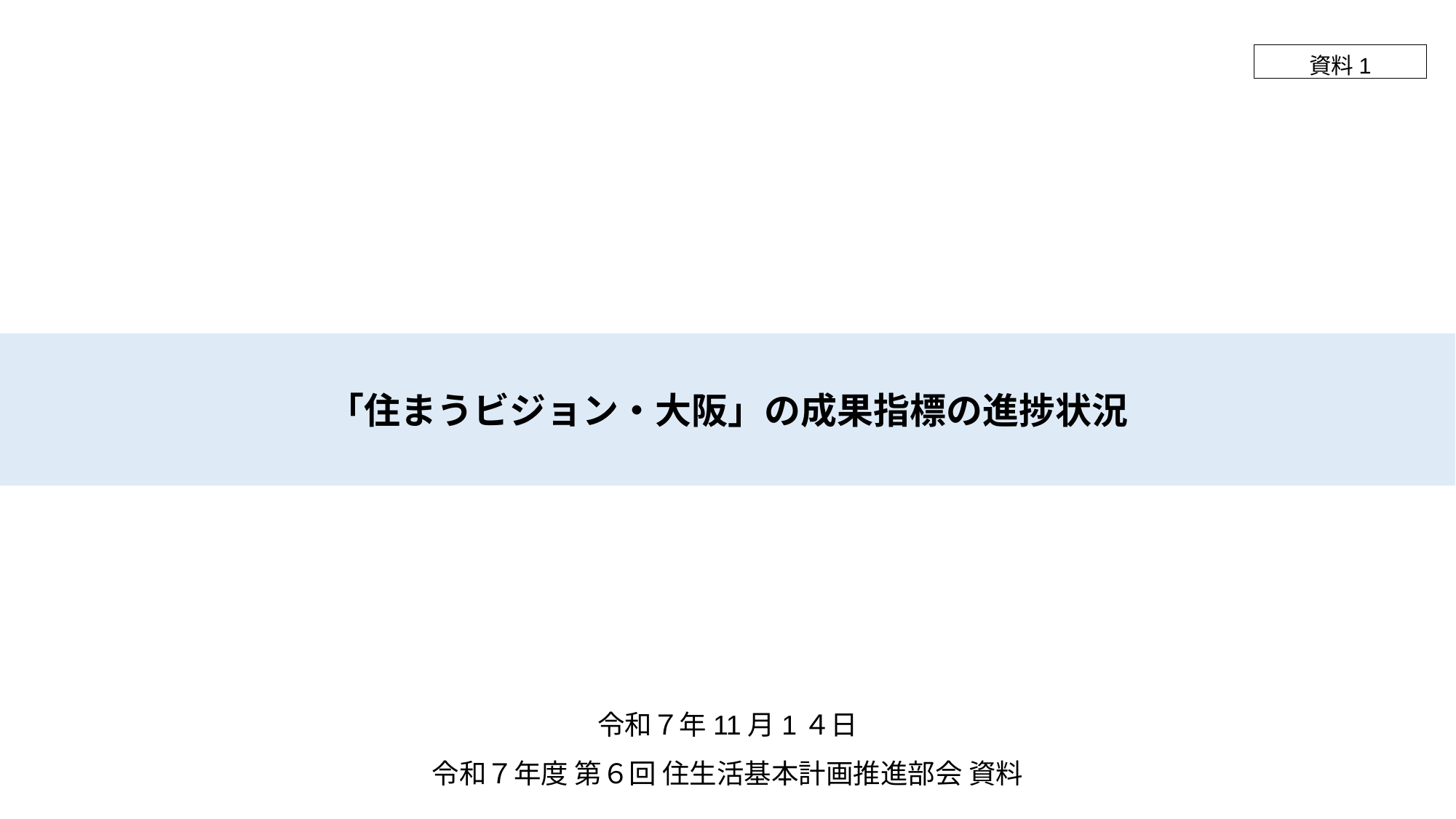

資料1
「住まうビジョン・大阪」の成果指標の進捗状況
令和７年11月1４日
令和７年度 第６回 住生活基本計画推進部会 資料